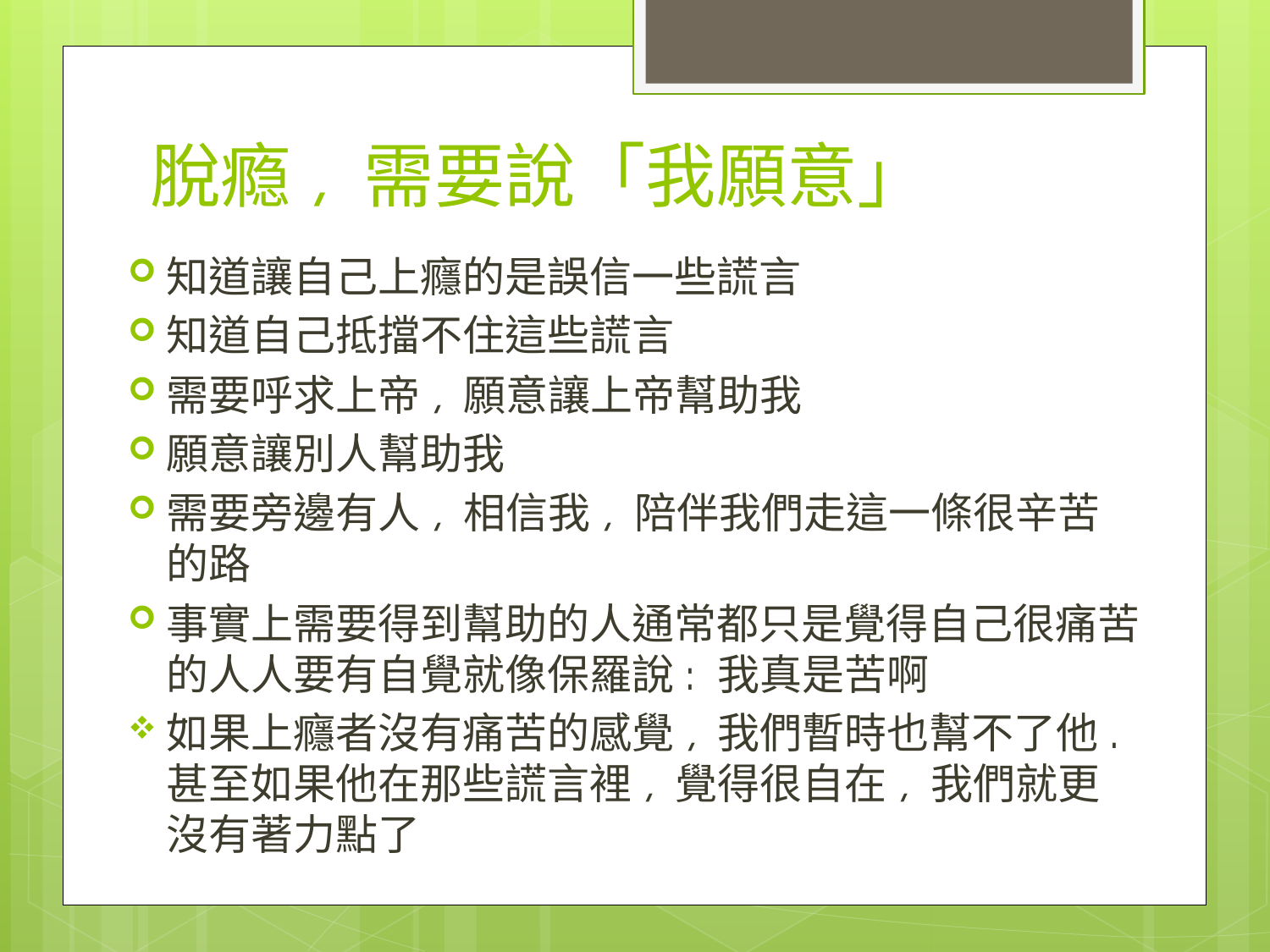

# 脫瘾, 需要說「我願意」
知道讓自己上癮的是誤信一些謊言
知道自己抵擋不住這些謊言
需要呼求上帝, 願意讓上帝幫助我
願意讓別人幫助我
需要旁邊有人, 相信我, 陪伴我們走這一條很辛苦的路
事實上需要得到幫助的人通常都只是覺得自己很痛苦的人人要有自覺就像保羅說: 我真是苦啊
如果上癮者沒有痛苦的感覺, 我們暫時也幫不了他. 甚至如果他在那些謊言裡, 覺得很自在, 我們就更沒有著力點了